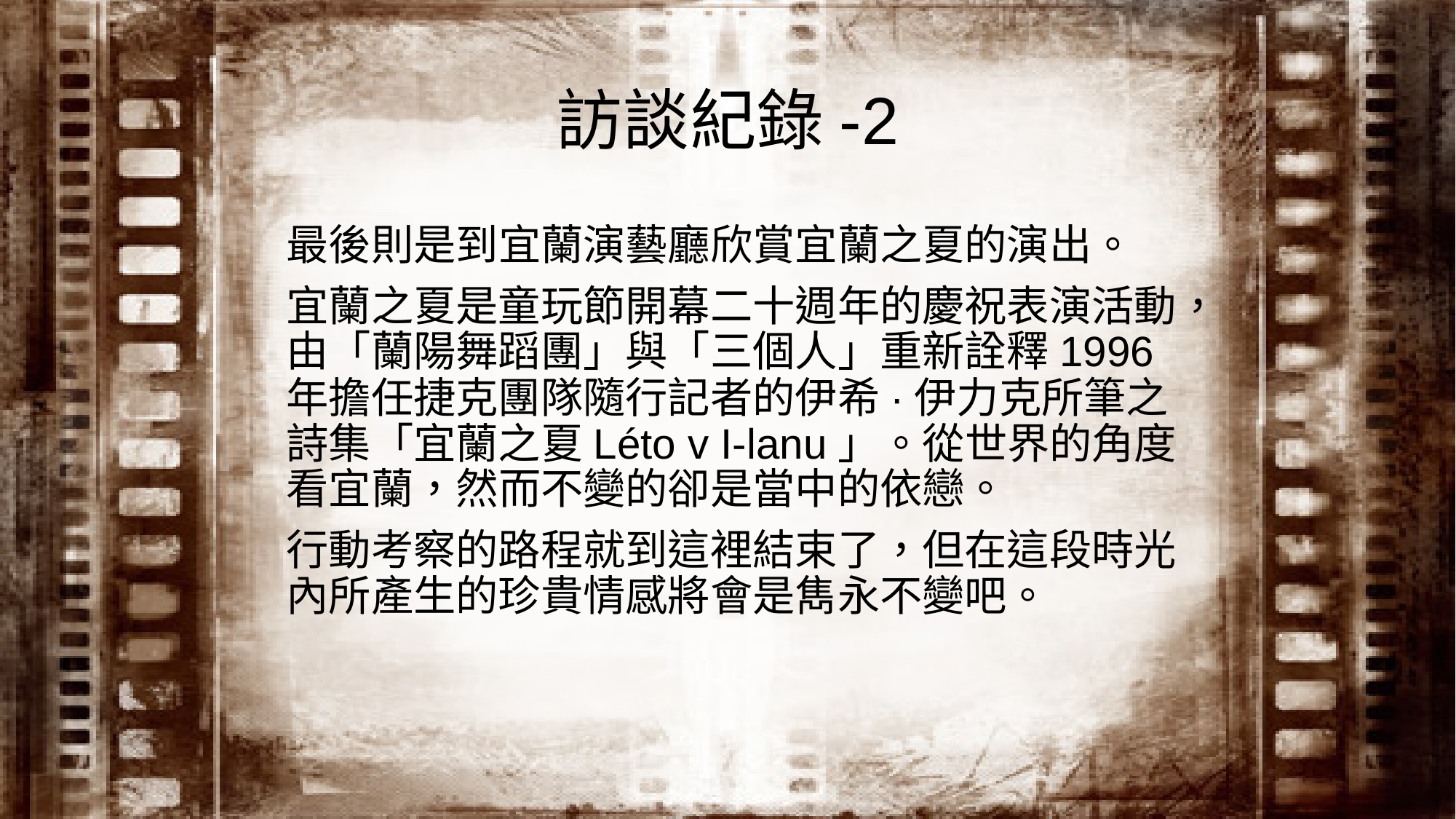

# 訪談紀錄-2
最後則是到宜蘭演藝廳欣賞宜蘭之夏的演出。
宜蘭之夏是童玩節開幕二十週年的慶祝表演活動，由「蘭陽舞蹈團」與「三個人」重新詮釋1996年擔任捷克團隊隨行記者的伊希·伊力克所筆之詩集「宜蘭之夏Léto v I-lanu」。從世界的角度看宜蘭，然而不變的卻是當中的依戀。
行動考察的路程就到這裡結束了，但在這段時光內所產生的珍貴情感將會是雋永不變吧。